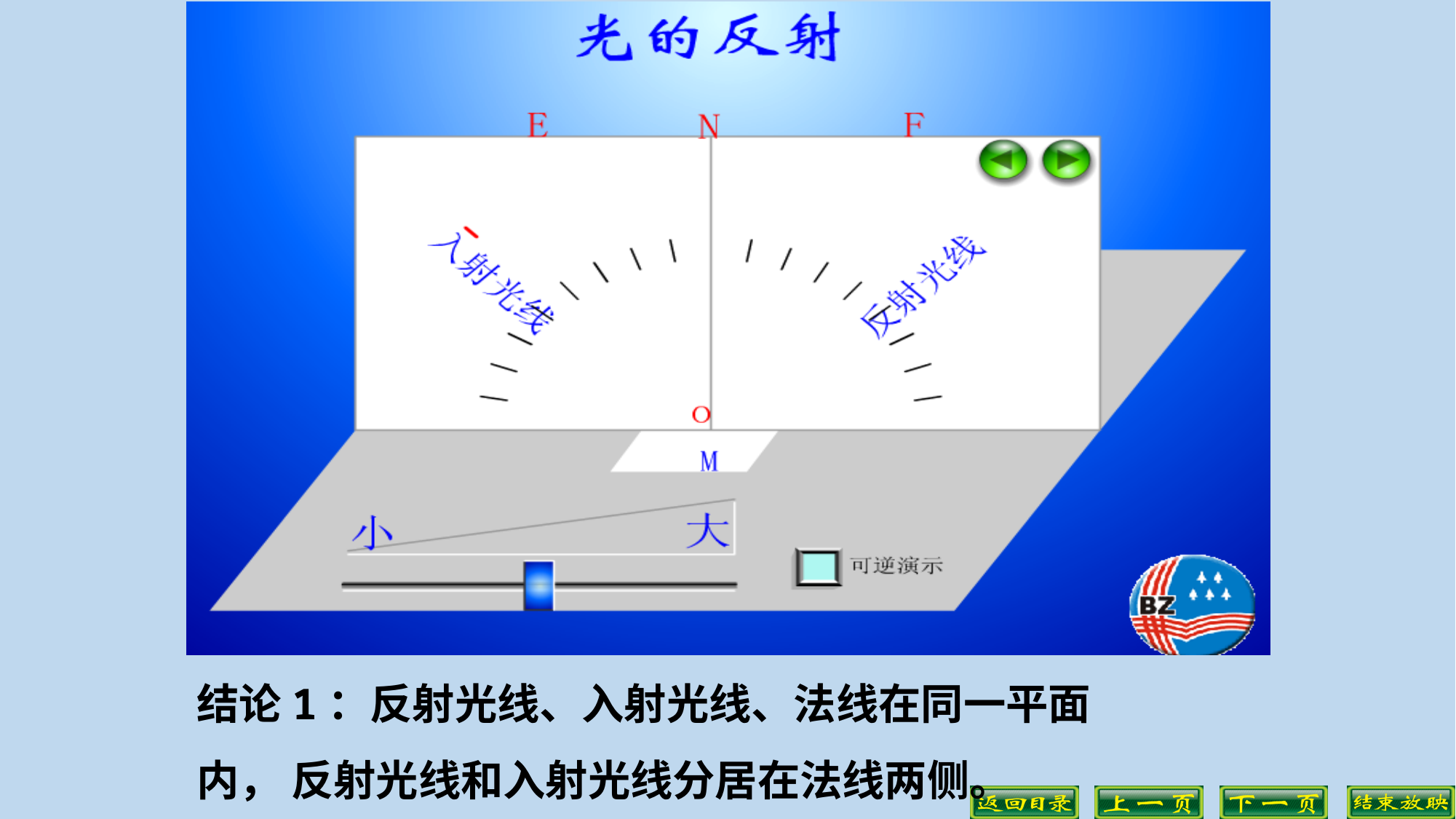

结论1：反射光线、入射光线、法线在同一平面内， 反射光线和入射光线分居在法线两侧。